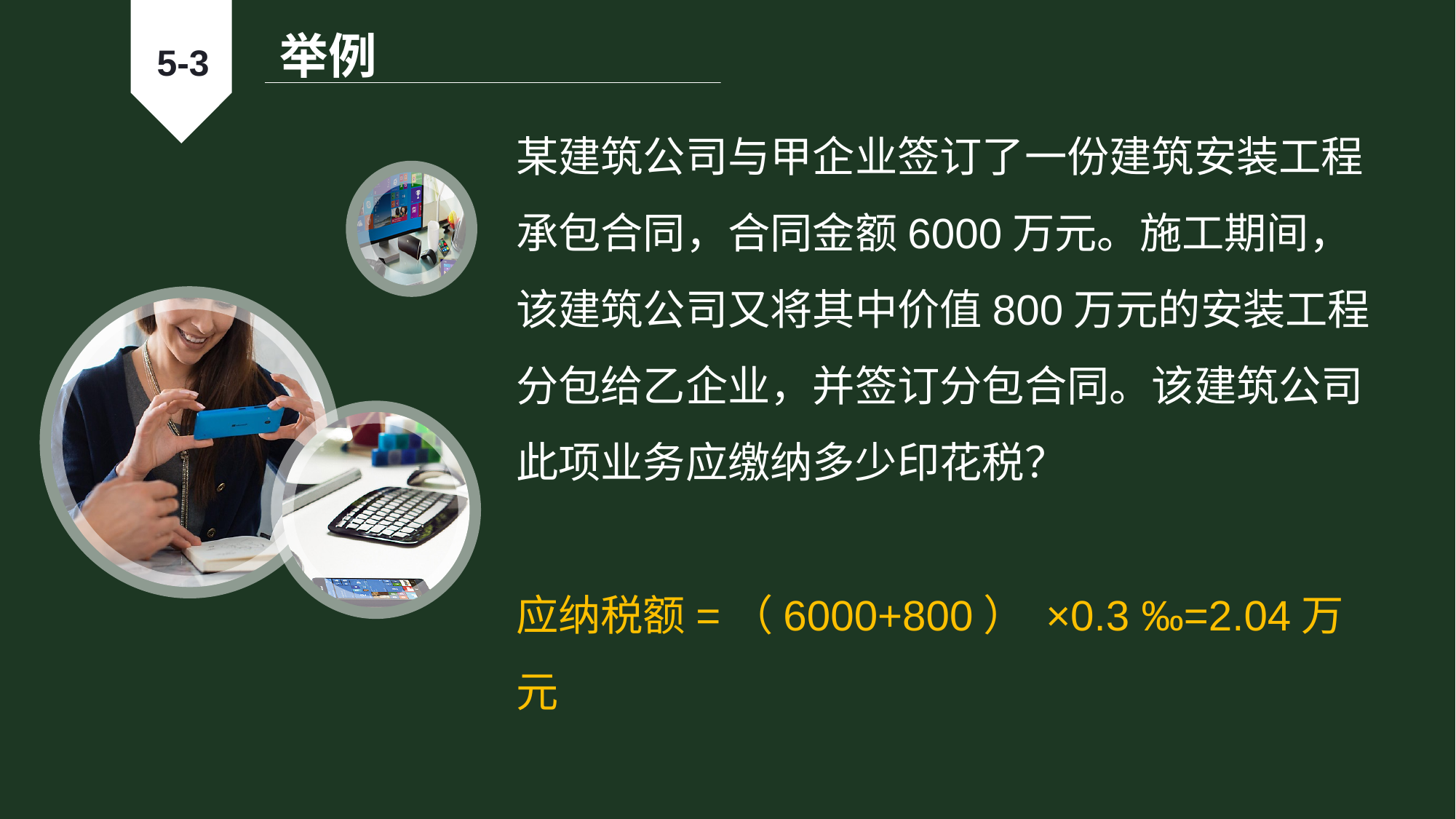

举例
5-3
某建筑公司与甲企业签订了一份建筑安装工程承包合同，合同金额6000万元。施工期间，该建筑公司又将其中价值800万元的安装工程分包给乙企业，并签订分包合同。该建筑公司此项业务应缴纳多少印花税？

应纳税额=（6000+800） ×0.3 ‰=2.04万元